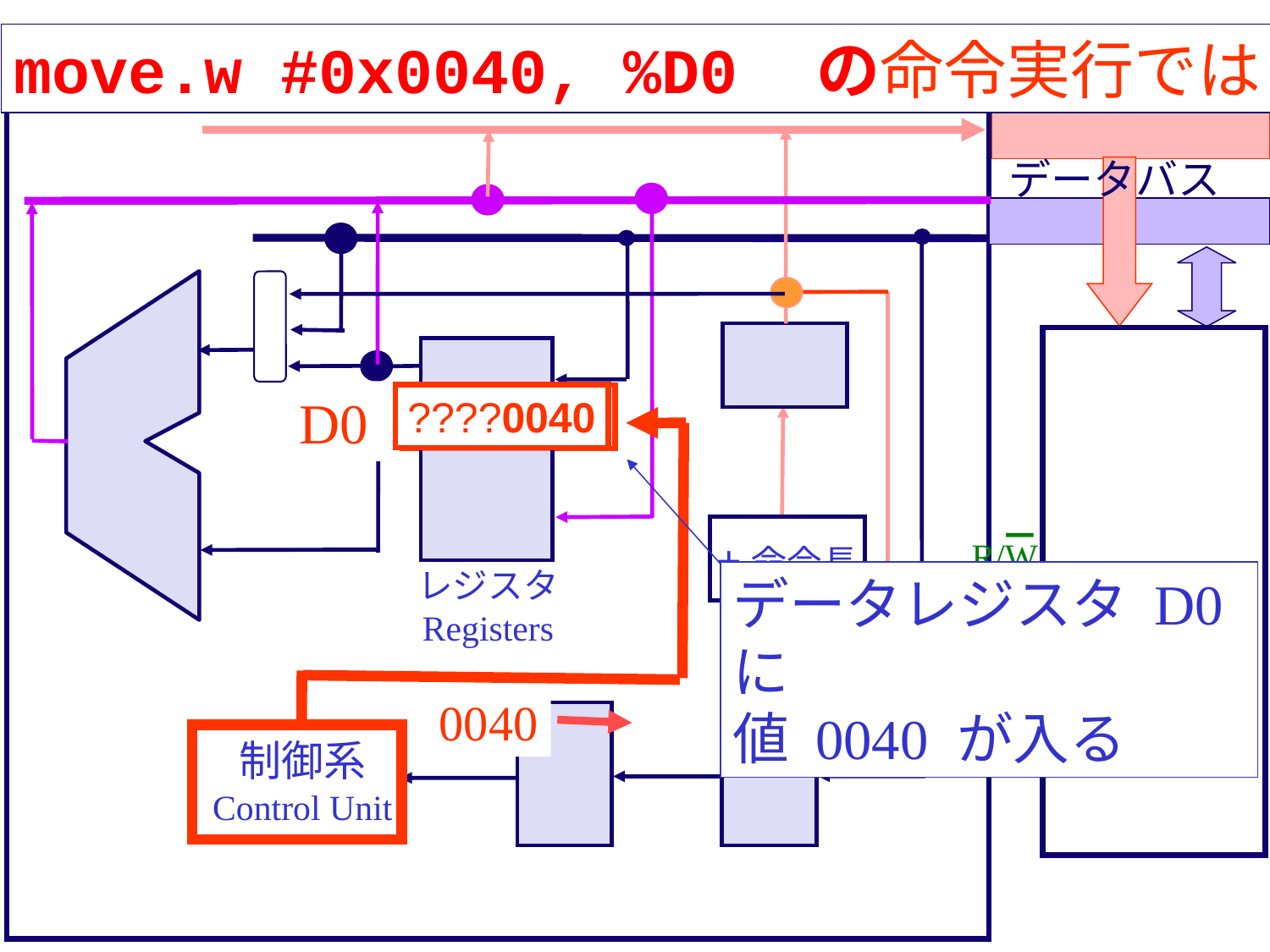

move.w #0x0040, %D0　の命令実行では
アドレスバス

データバス

D0
????0040
????????

+命令長
R/W

レジスタ
Registers
データレジスタ D0 に
値 0040 が入る

0040

制御系
Control Unit